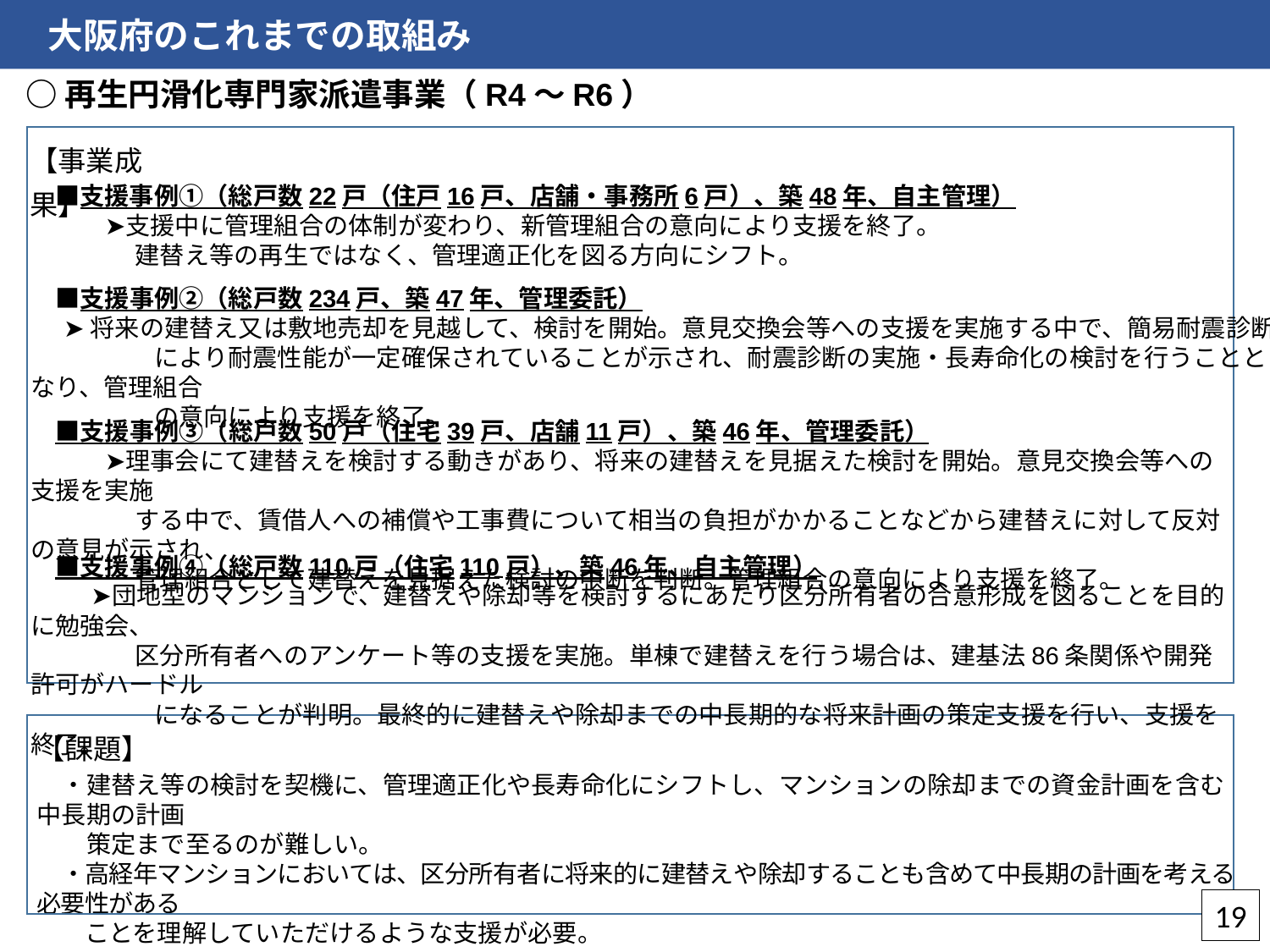

大阪府のこれまでの取組み
○再生円滑化専門家派遣事業（R4～R6）

【事業成果】
　■支援事例①（総戸数22戸（住戸16戸、店舗・事務所6戸）、築48年、自主管理）
　　　➤支援中に管理組合の体制が変わり、新管理組合の意向により支援を終了。
　　　　 建替え等の再生ではなく、管理適正化を図る方向にシフト。
　■支援事例②（総戸数234戸、築47年、管理委託）
      ➤将来の建替え又は敷地売却を見越して、検討を開始。意見交換会等への支援を実施する中で、簡易耐震診断
　　　　　により耐震性能が一定確保されていることが示され、耐震診断の実施・長寿命化の検討を行うこととなり、管理組合
　　　　　の意向により支援を終了。
　■支援事例③（総戸数50戸（住宅39戸、店舗11戸）、築46年、管理委託）
　　　➤理事会にて建替えを検討する動きがあり、将来の建替えを見据えた検討を開始。意見交換会等への支援を実施
　　　　 する中で、賃借人への補償や工事費について相当の負担がかかることなどから建替えに対して反対の意見が示され、
　　　　 管理組合として建替えを見据えた検討の中断を判断。管理組合の意向により支援を終了。
　■支援事例④（総戸数110戸（住宅110戸）、築46年、自主管理）
　　  ➤団地型のマンションで、建替えや除却等を検討するにあたり区分所有者の合意形成を図ることを目的に勉強会、
　　　　 区分所有者へのアンケート等の支援を実施。単棟で建替えを行う場合は、建基法86条関係や開発許可がハードル
　　　　　になることが判明。最終的に建替えや除却までの中長期的な将来計画の策定支援を行い、支援を終了。
【課題】

　・建替え等の検討を契機に、管理適正化や長寿命化にシフトし、マンションの除却までの資金計画を含む中長期の計画
　　策定まで至るのが難しい。
　・高経年マンションにおいては、区分所有者に将来的に建替えや除却することも含めて中長期の計画を考える必要性がある
　　ことを理解していただけるような支援が必要。

19